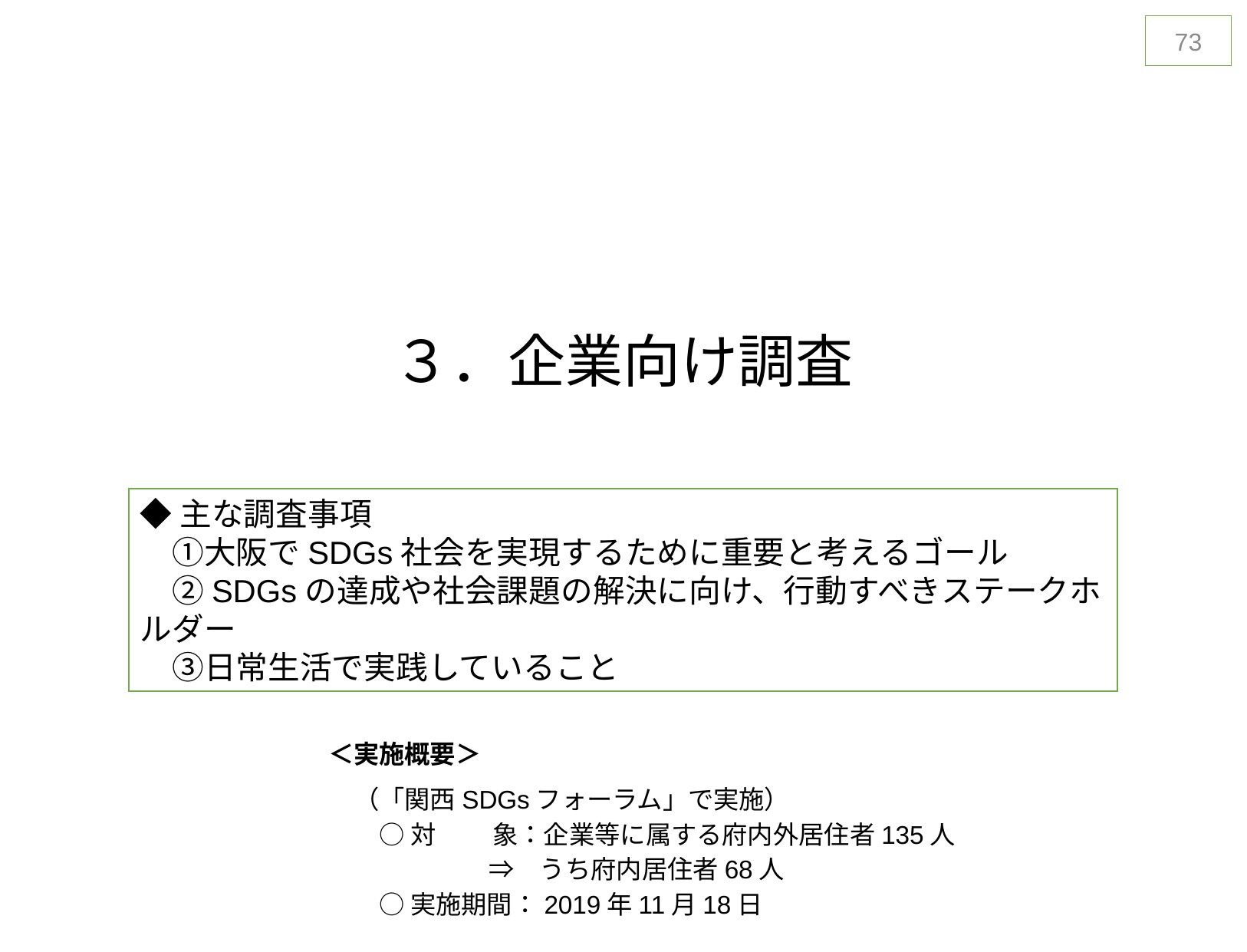

73
３．企業向け調査
◆主な調査事項
　①大阪でSDGs社会を実現するために重要と考えるゴール
　②SDGsの達成や社会課題の解決に向け、行動すべきステークホルダー
　③日常生活で実践していること
＜実施概要＞
　（「関西SDGsフォーラム」で実施）
　　○ 対　　 象：企業等に属する府内外居住者135人
    　              　⇒　うち府内居住者68人
　　○ 実施期間：2019年11月18日